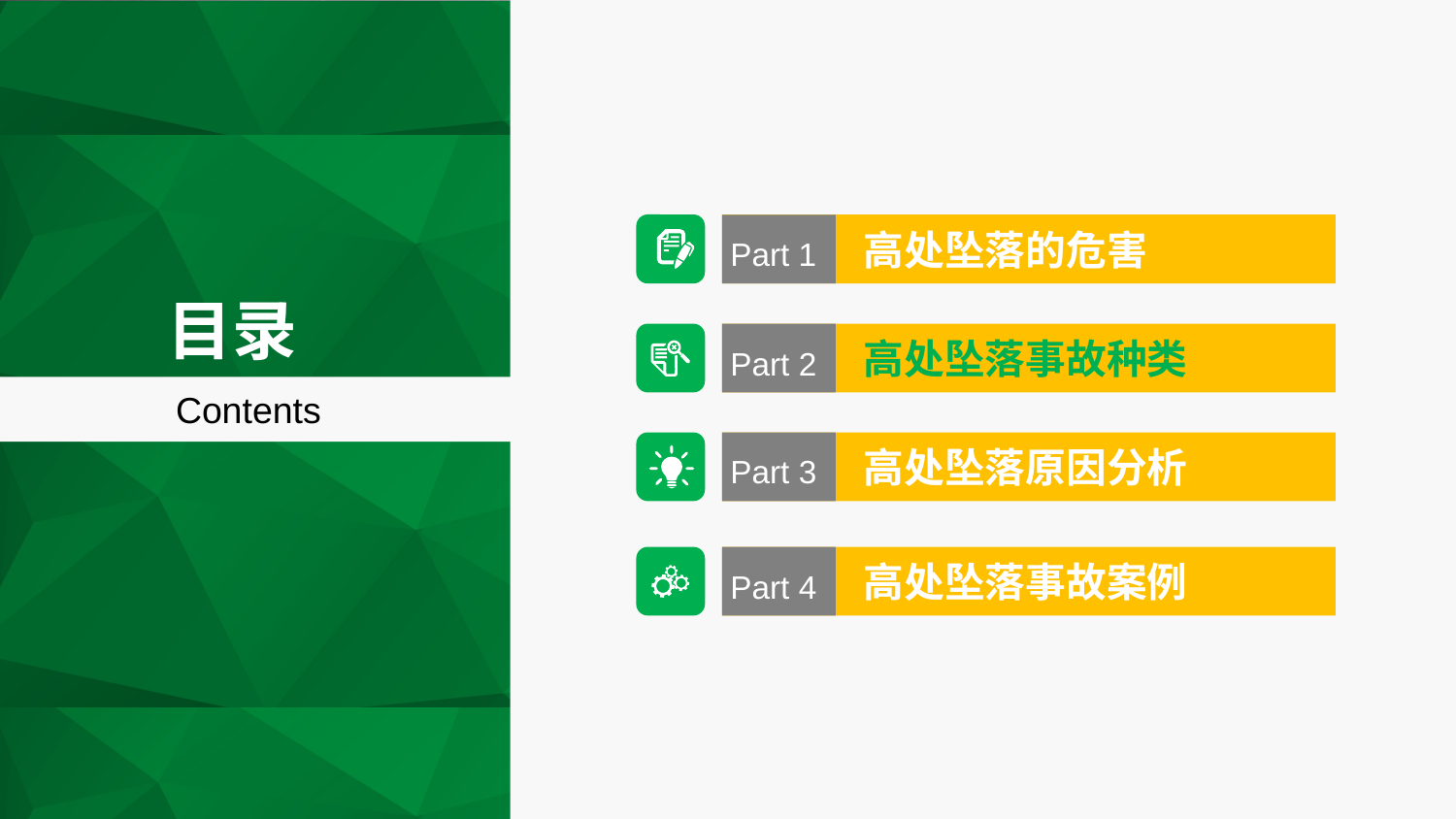

高处坠落的危害

Part 1
目录

高处坠落事故种类

Part 2

Contents

高处坠落原因分析

Part 3

高处坠落事故案例

Part 4